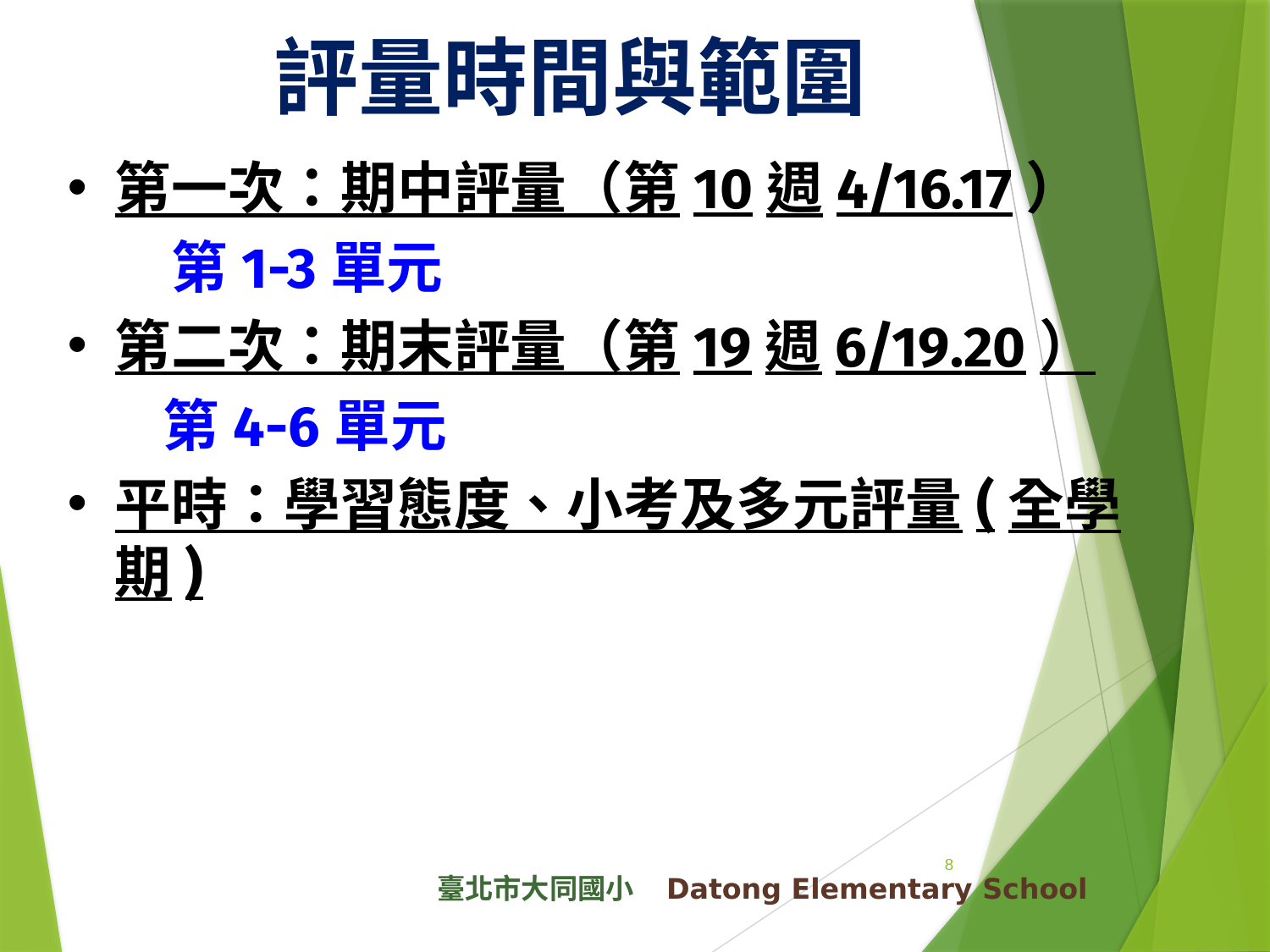

評量時間與範圍
第一次：期中評量（第10週4/16.17）
       第1-3單元
第二次：期末評量（第19週6/19.20）
         第4-6單元
平時：學習態度、小考及多元評量(全學期)
8
臺北市大同國小    Datong Elementary School